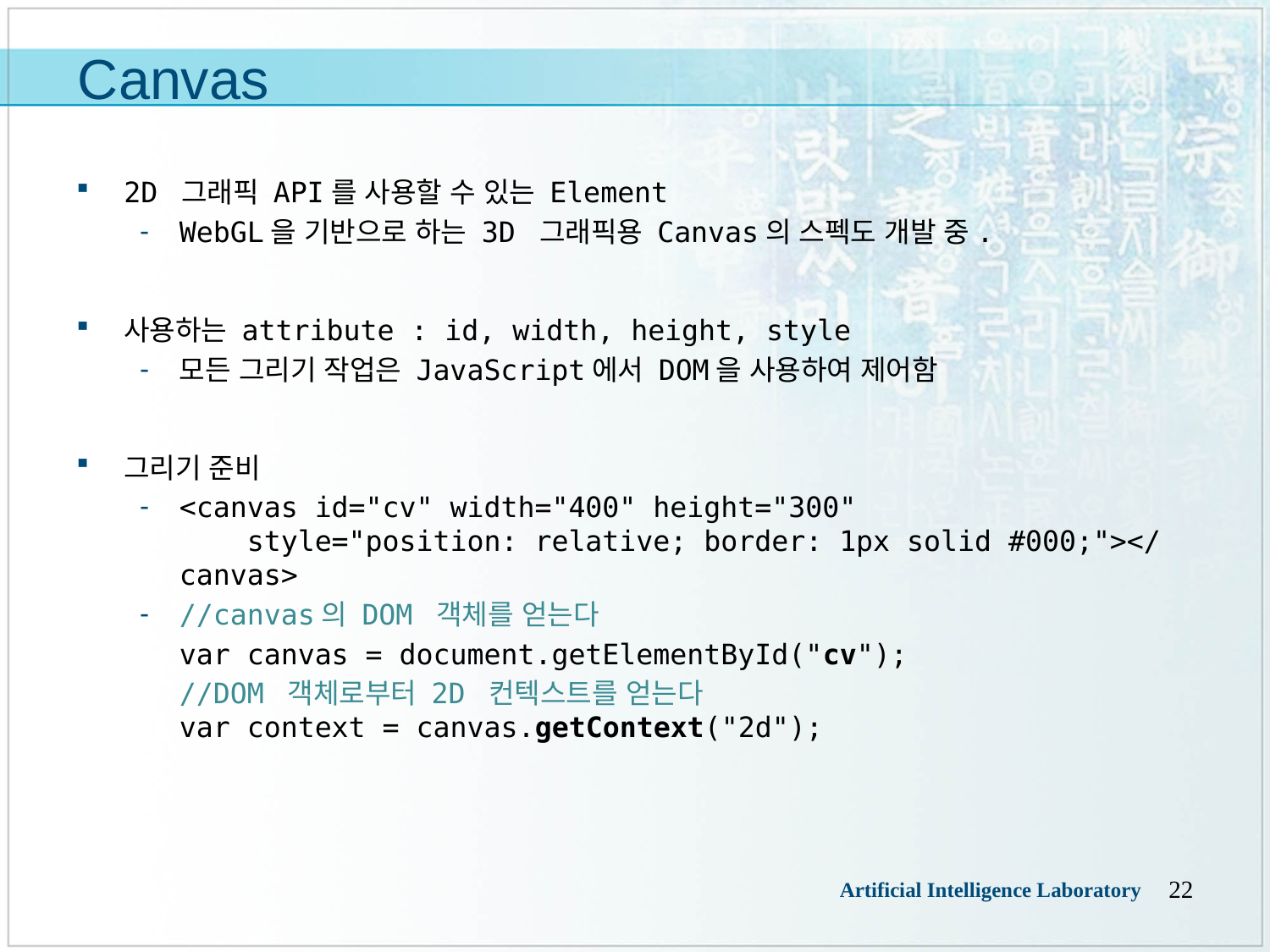

# Canvas
2D 그래픽 API를 사용할 수 있는 Element
WebGL을 기반으로 하는 3D 그래픽용 Canvas의 스펙도 개발 중.

사용하는 attribute : id, width, height, style
모든 그리기 작업은 JavaScript에서 DOM을 사용하여 제어함

그리기 준비
<canvas id="cv" width="400" height="300" 
    style="position: relative; border: 1px solid #000;"></canvas>
//canvas의 DOM 객체를 얻는다
	var canvas = document.getElementById("cv");
	//DOM 객체로부터 2D 컨텍스트를 얻는다
var context = canvas.getContext("2d");

22